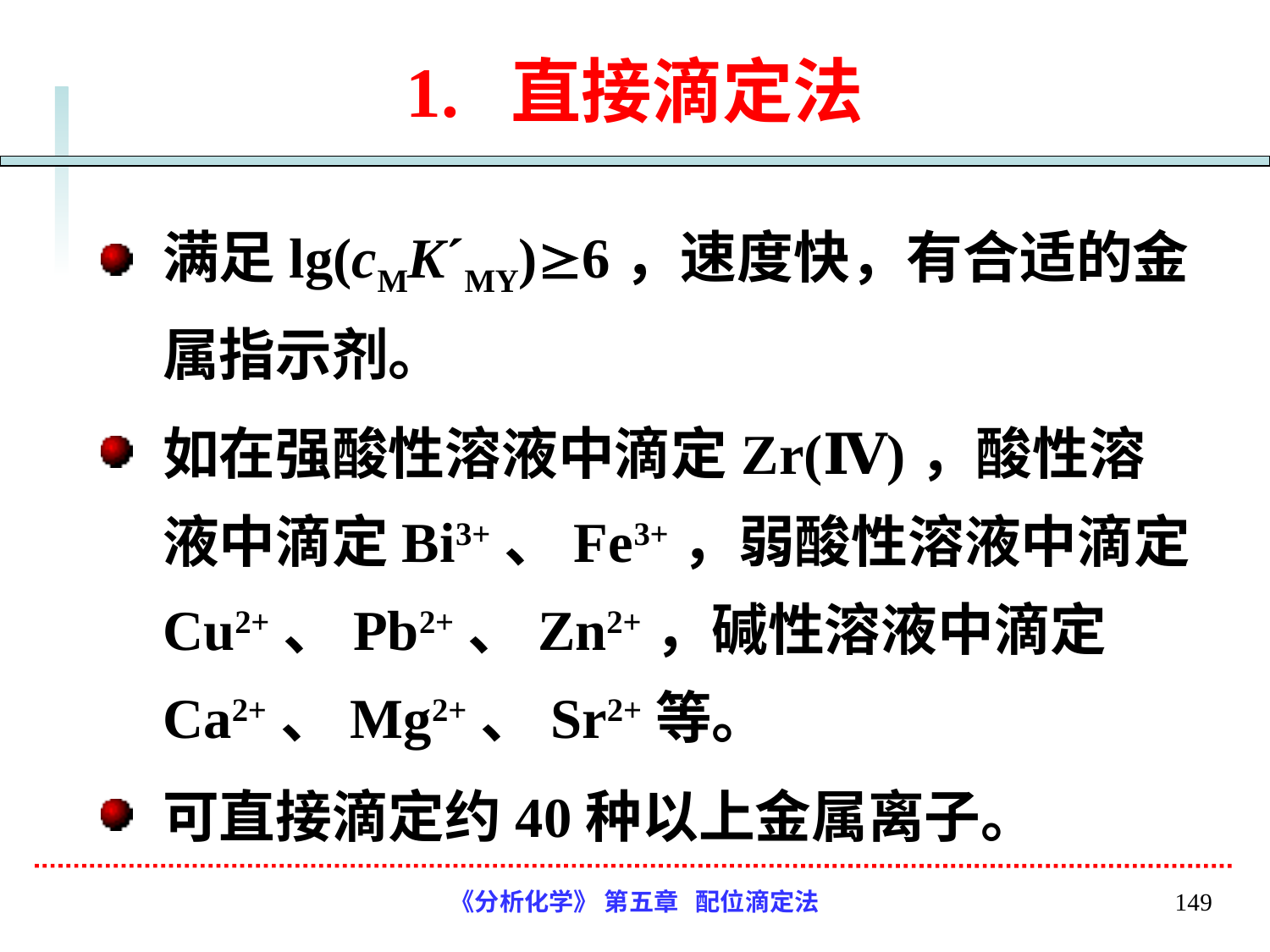

# 1.  直接滴定法
满足lg(cMK´MY)≥6，速度快，有合适的金属指示剂。
如在强酸性溶液中滴定Zr(Ⅳ)，酸性溶液中滴定Bi3+、Fe3+，弱酸性溶液中滴定Cu2+、Pb2+、Zn2+，碱性溶液中滴定Ca2+、Mg2+、Sr2+等。
可直接滴定约40种以上金属离子。
《分析化学》 第五章   配位滴定法
149